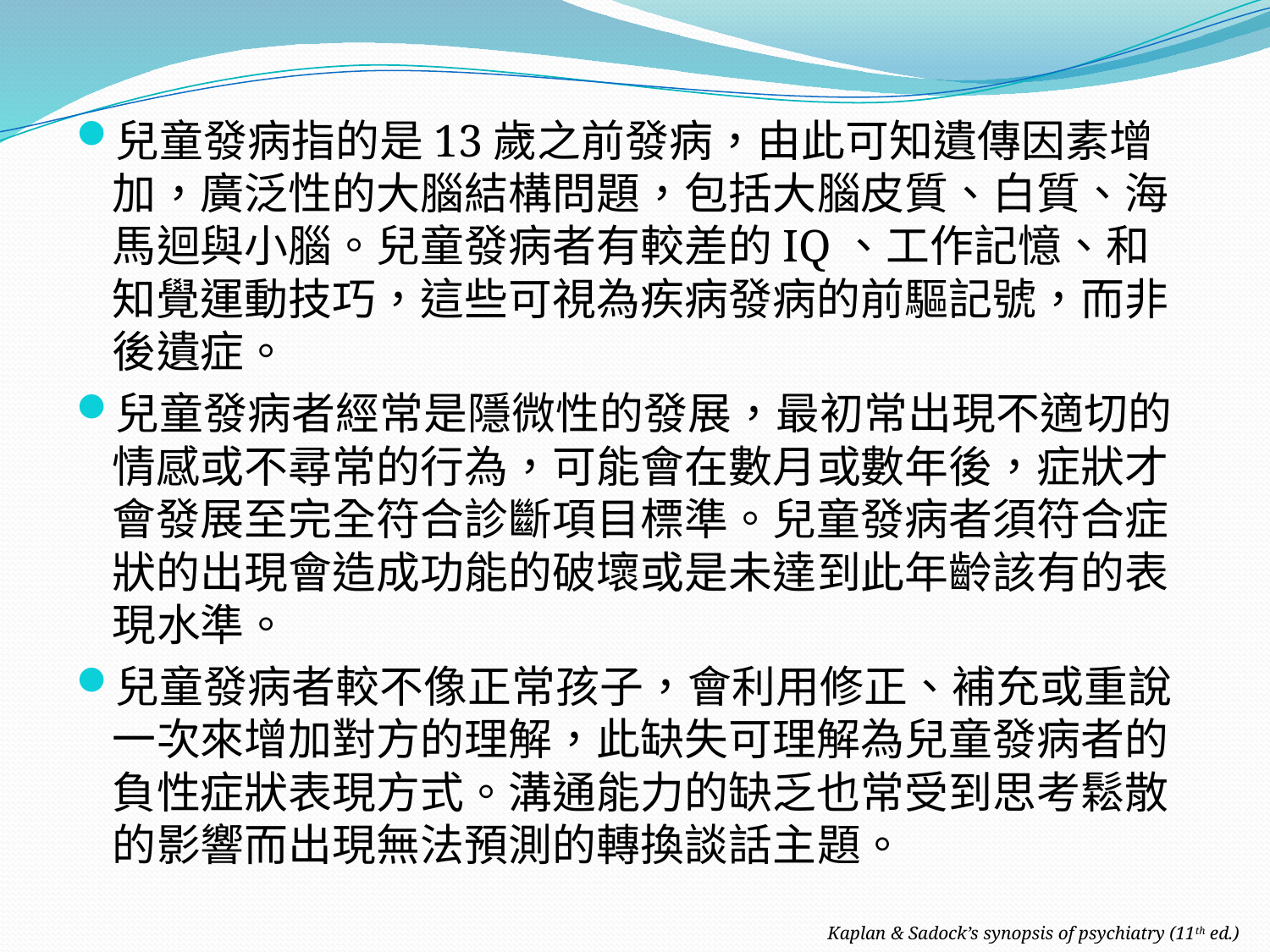

兒童發病指的是13歲之前發病，由此可知遺傳因素增加，廣泛性的大腦結構問題，包括大腦皮質、白質、海馬迴與小腦。兒童發病者有較差的IQ、工作記憶、和知覺運動技巧，這些可視為疾病發病的前驅記號，而非後遺症。
兒童發病者經常是隱微性的發展，最初常出現不適切的情感或不尋常的行為，可能會在數月或數年後，症狀才會發展至完全符合診斷項目標準。兒童發病者須符合症狀的出現會造成功能的破壞或是未達到此年齡該有的表現水準。
兒童發病者較不像正常孩子，會利用修正、補充或重說一次來增加對方的理解，此缺失可理解為兒童發病者的負性症狀表現方式。溝通能力的缺乏也常受到思考鬆散的影響而出現無法預測的轉換談話主題。

Kaplan & Sadock’s synopsis of psychiatry (11th ed.)